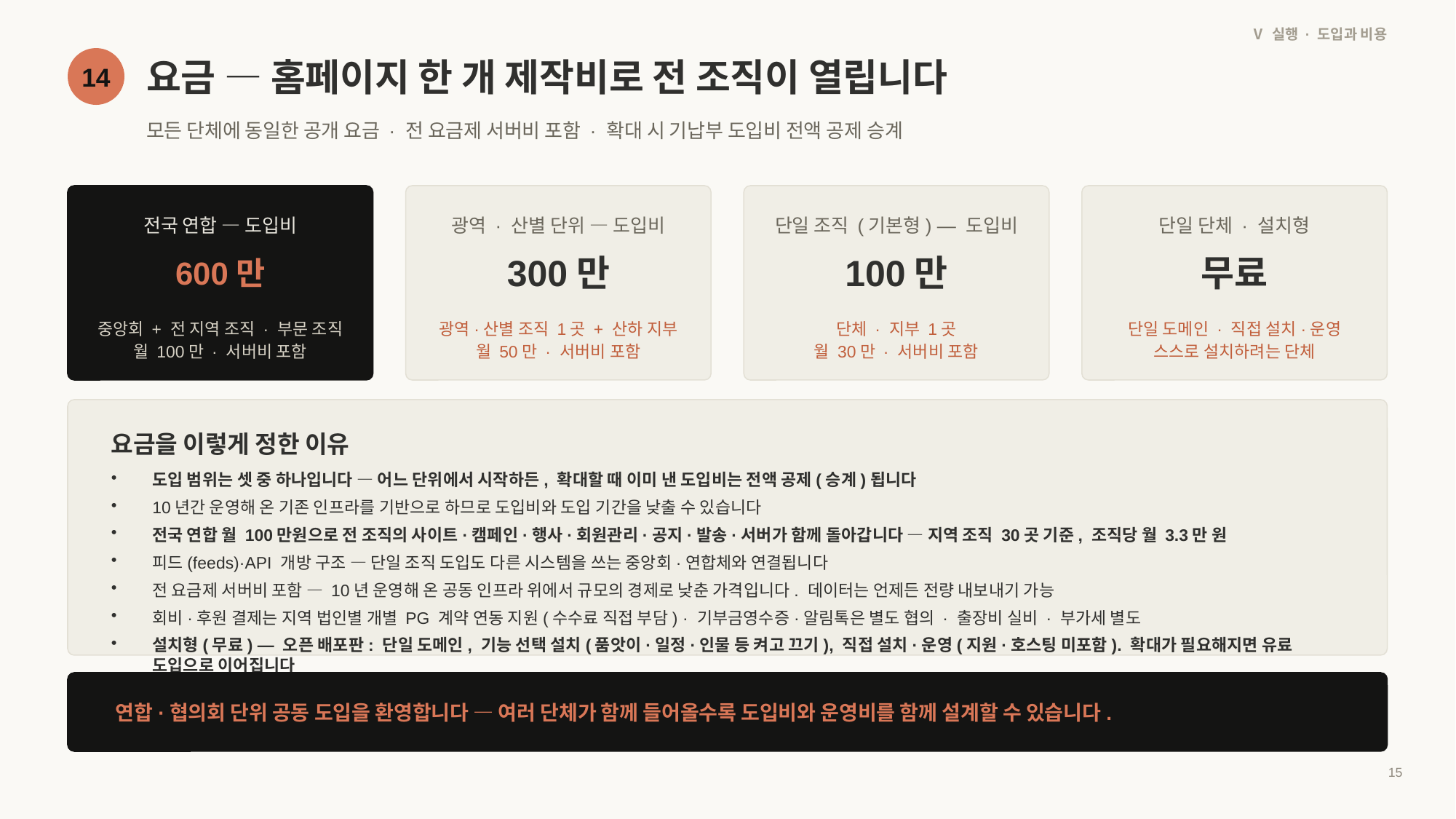

Ⅴ 실행 · 도입과 비용
요금 — 홈페이지 한 개 제작비로 전 조직이 열립니다

14
모든 단체에 동일한 공개 요금 · 전 요금제 서버비 포함 · 확대 시 기납부 도입비 전액 공제 승계

전국 연합 — 도입비
광역 · 산별 단위 — 도입비
단일 조직 (기본형) — 도입비
단일 단체 · 설치형
600만
300만
100만
무료
중앙회 + 전 지역 조직 · 부문 조직
월 100만 · 서버비 포함
광역·산별 조직 1곳 + 산하 지부
월 50만 · 서버비 포함
단체 · 지부 1곳
월 30만 · 서버비 포함
단일 도메인 · 직접 설치·운영
스스로 설치하려는 단체

요금을 이렇게 정한 이유
도입 범위는 셋 중 하나입니다 — 어느 단위에서 시작하든, 확대할 때 이미 낸 도입비는 전액 공제(승계)됩니다
10년간 운영해 온 기존 인프라를 기반으로 하므로 도입비와 도입 기간을 낮출 수 있습니다
전국 연합 월 100만원으로 전 조직의 사이트·캠페인·행사·회원관리·공지·발송·서버가 함께 돌아갑니다 — 지역 조직 30곳 기준, 조직당 월 3.3만 원
피드(feeds)·API 개방 구조 — 단일 조직 도입도 다른 시스템을 쓰는 중앙회·연합체와 연결됩니다
전 요금제 서버비 포함 — 10년 운영해 온 공동 인프라 위에서 규모의 경제로 낮춘 가격입니다. 데이터는 언제든 전량 내보내기 가능
회비·후원 결제는 지역 법인별 개별 PG 계약 연동 지원(수수료 직접 부담) · 기부금영수증·알림톡은 별도 협의 · 출장비 실비 · 부가세 별도
설치형(무료) — 오픈 배포판: 단일 도메인, 기능 선택 설치(품앗이·일정·인물 등 켜고 끄기), 직접 설치·운영(지원·호스팅 미포함). 확대가 필요해지면 유료 도입으로 이어집니다

연합·협의회 단위 공동 도입을 환영합니다 — 여러 단체가 함께 들어올수록 도입비와 운영비를 함께 설계할 수 있습니다.
15